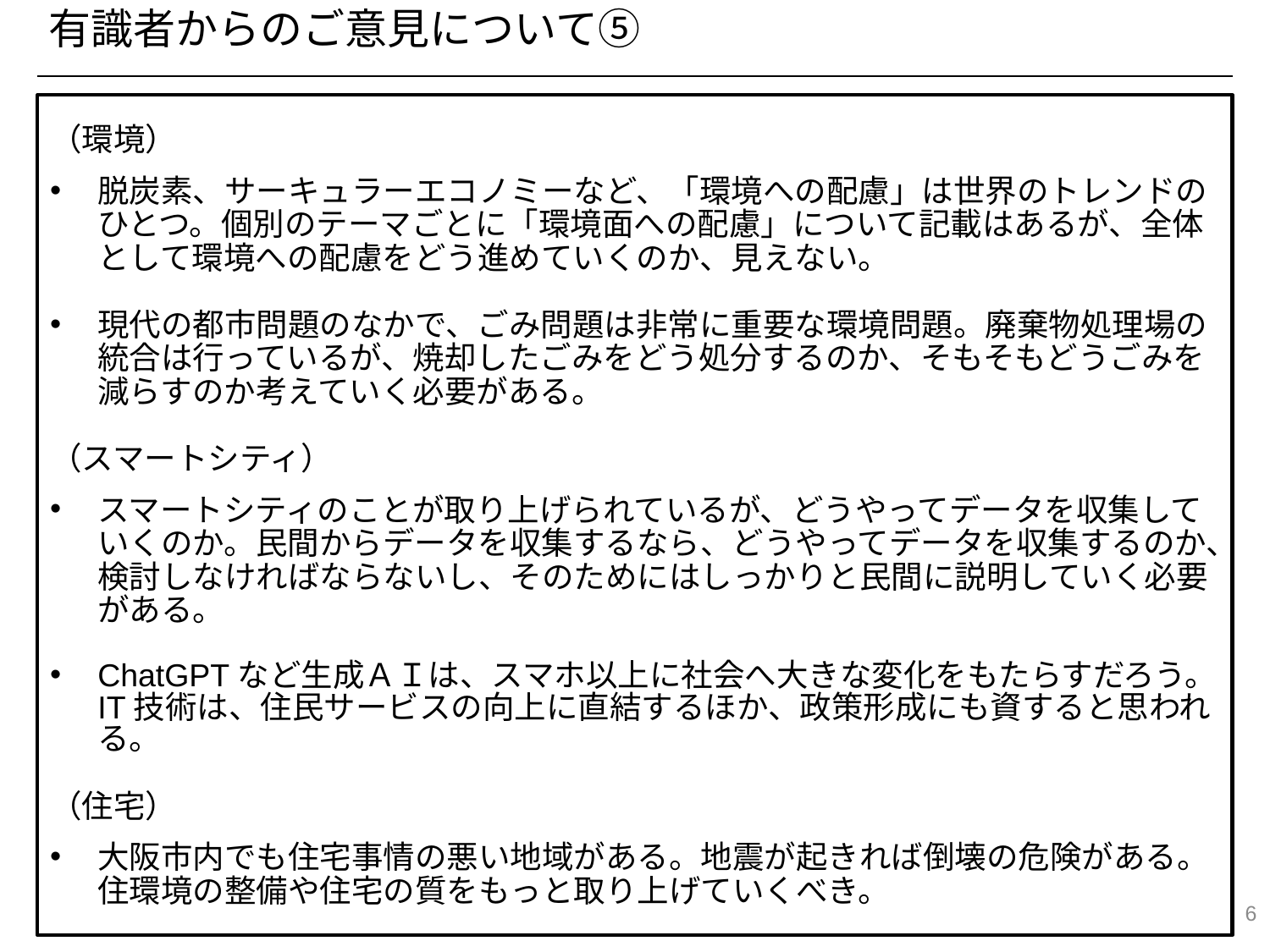

有識者からのご意見について⑤

（環境）

脱炭素、サーキュラーエコノミーなど、「環境への配慮」は世界のトレンドのひとつ。個別のテーマごとに「環境面への配慮」について記載はあるが、全体として環境への配慮をどう進めていくのか、見えない。

現代の都市問題のなかで、ごみ問題は非常に重要な環境問題。廃棄物処理場の統合は行っているが、焼却したごみをどう処分するのか、そもそもどうごみを減らすのか考えていく必要がある。

（スマートシティ）

スマートシティのことが取り上げられているが、どうやってデータを収集していくのか。民間からデータを収集するなら、どうやってデータを収集するのか、検討しなければならないし、そのためにはしっかりと民間に説明していく必要がある。

ChatGPTなど生成ＡＩは、スマホ以上に社会へ大きな変化をもたらすだろう。IT技術は、住民サービスの向上に直結するほか、政策形成にも資すると思われる。

（住宅）

大阪市内でも住宅事情の悪い地域がある。地震が起きれば倒壊の危険がある。住環境の整備や住宅の質をもっと取り上げていくべき。

6